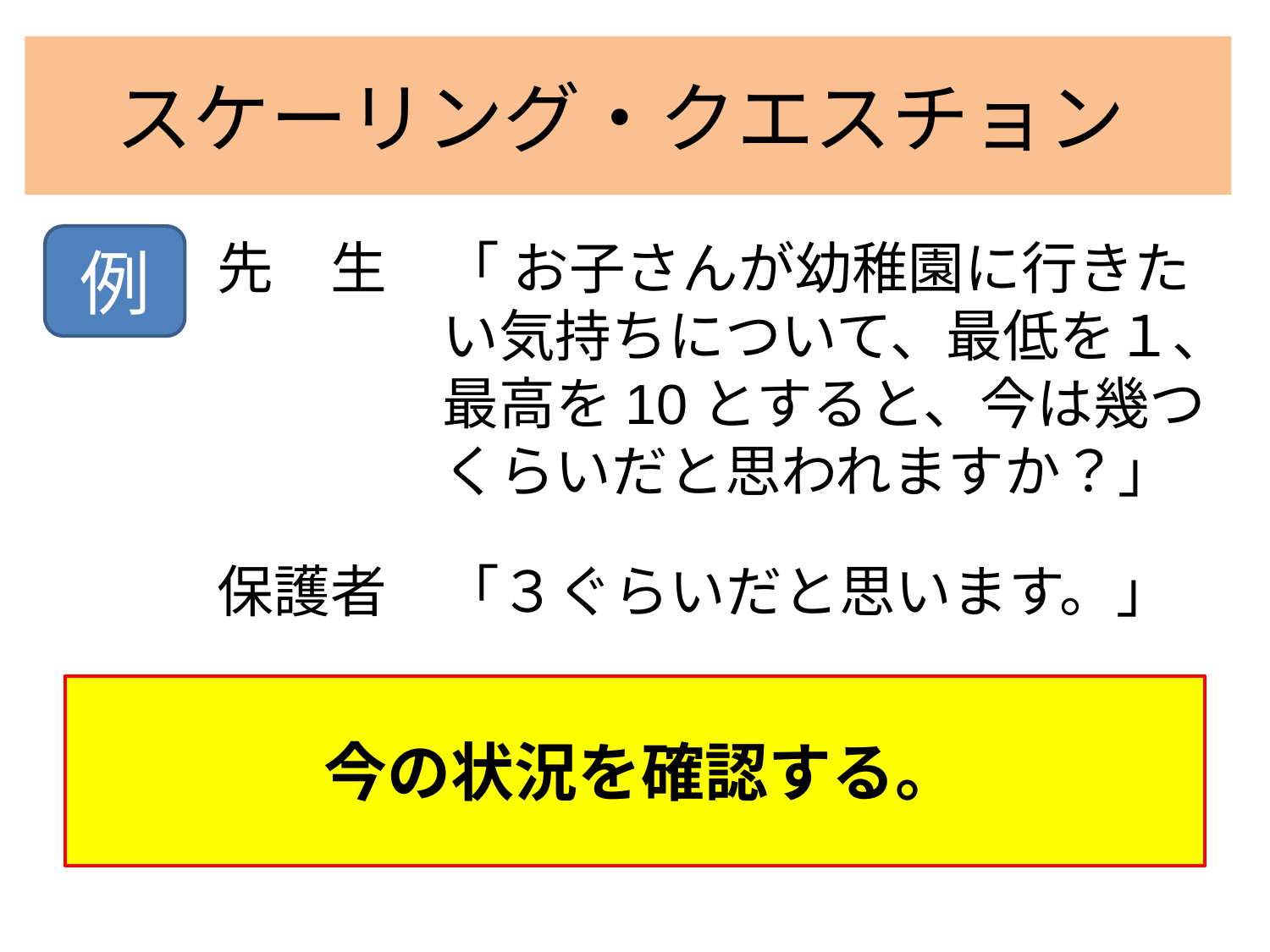

# スケーリング・クエスチョン
例
先　生　「 お子さんが幼稚園に行きたい気持ちについて、最低を１、最高を10とすると、今は幾つくらいだと思われますか？」
保護者　「３ぐらいだと思います。」
今の状況を確認する。